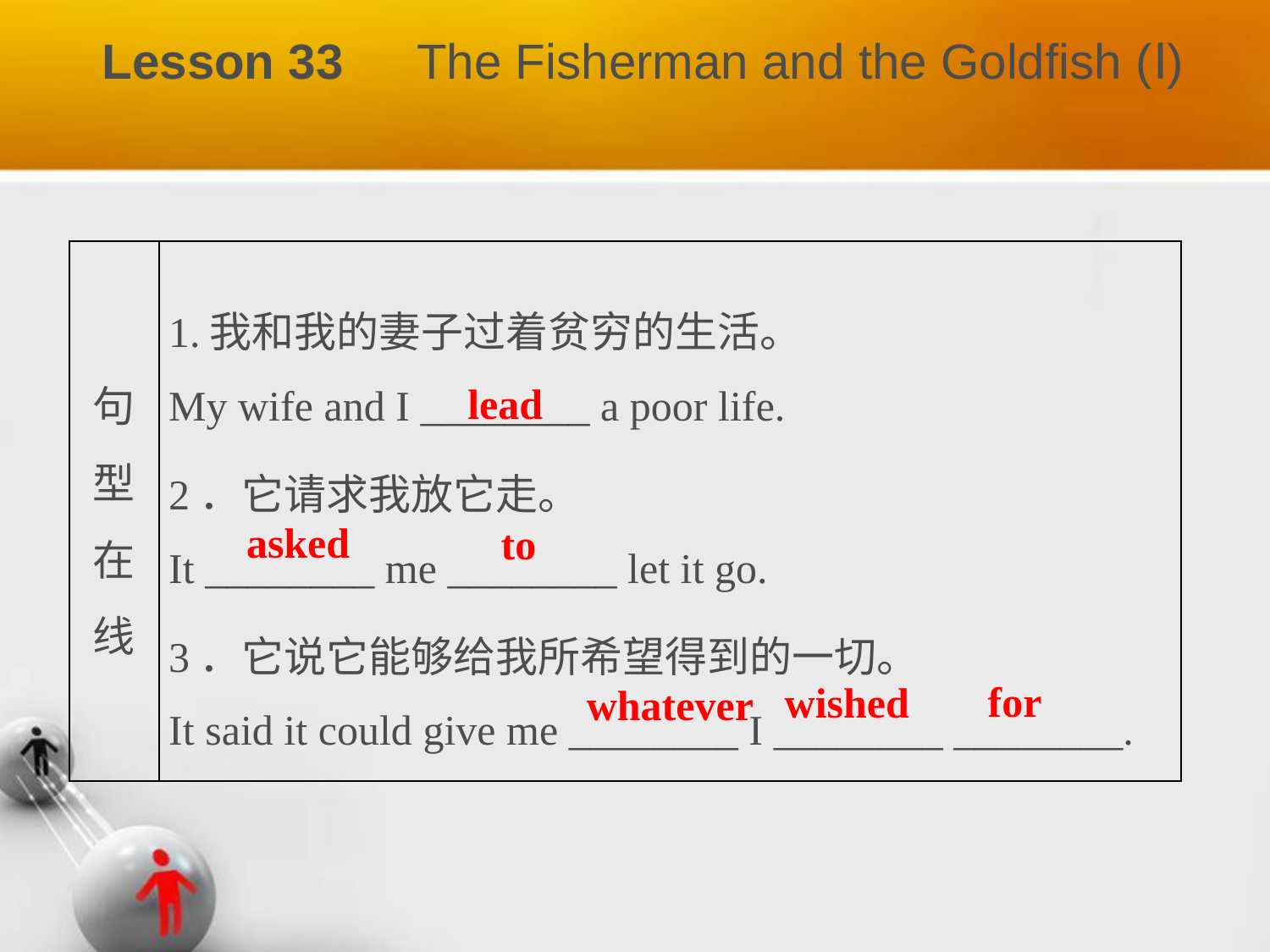

Lesson 33　The Fisherman and the Goldfish (Ⅰ)
| 句 型 在 线 | 1.我和我的妻子过着贫穷的生活。 My wife and I \_\_\_\_\_\_\_\_ a poor life. 2．它请求我放它走。 It \_\_\_\_\_\_\_\_ me \_\_\_\_\_\_\_\_ let it go. 3．它说它能够给我所希望得到的一切。 It said it could give me \_\_\_\_\_\_\_\_ I \_\_\_\_\_\_\_\_ \_\_\_\_\_\_\_\_. |
| --- | --- |
lead
asked
to
for
wished
 whatever